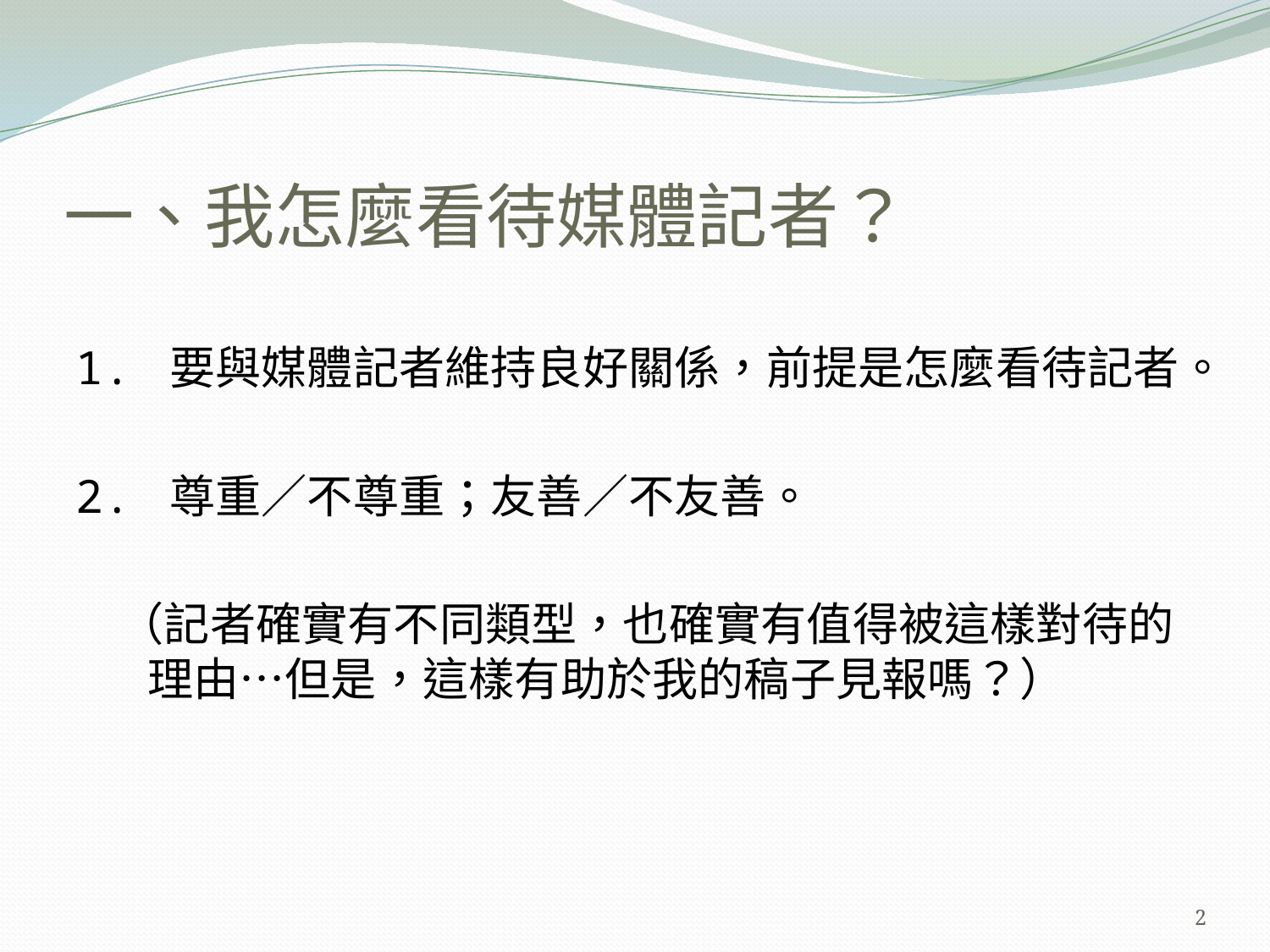

# 一、我怎麼看待媒體記者？

1. 要與媒體記者維持良好關係，前提是怎麼看待記者。

2. 尊重／不尊重；友善／不友善。

   （記者確實有不同類型，也確實有值得被這樣對待的理由…但是，這樣有助於我的稿子見報嗎？）

2